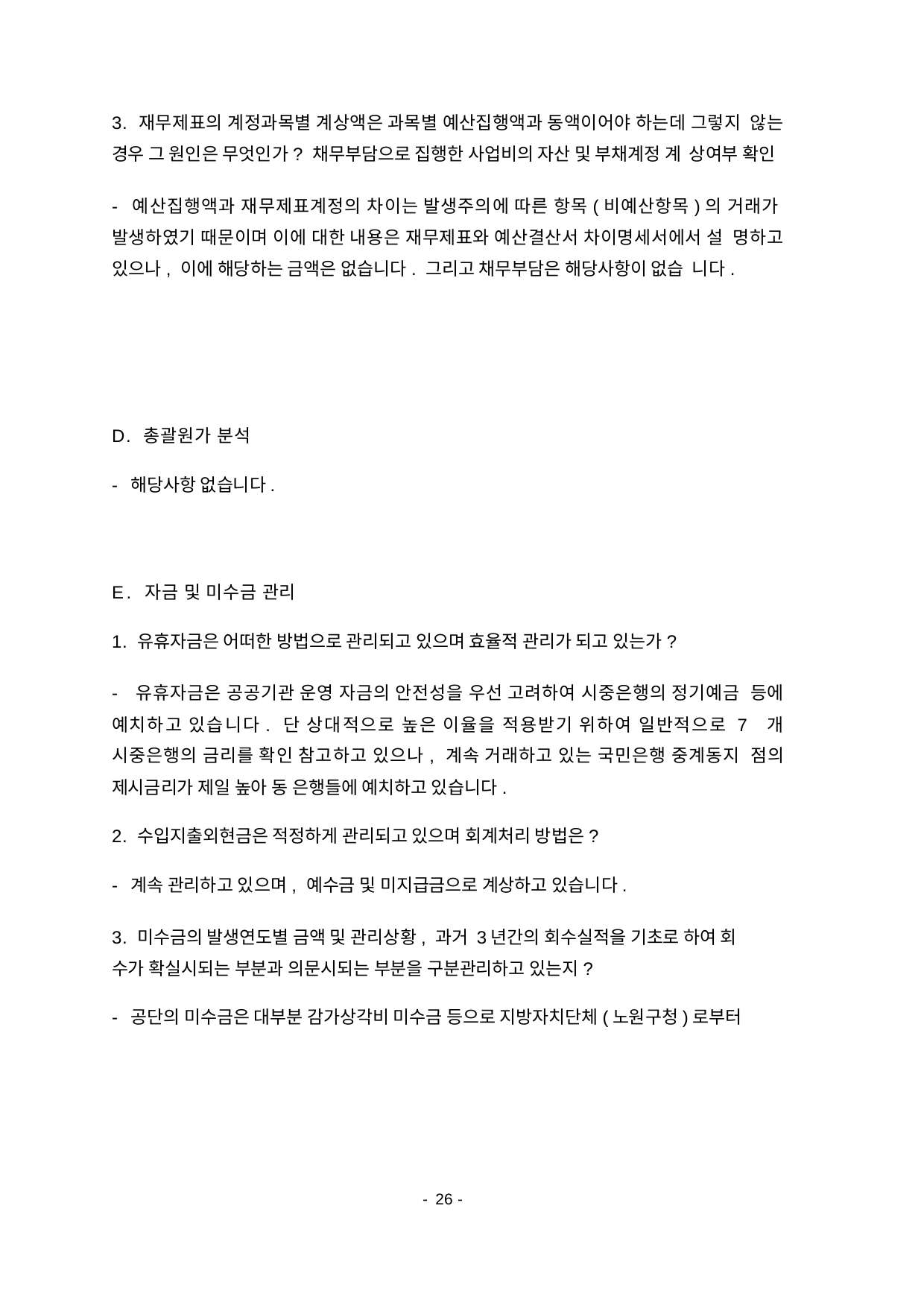

3. 재무제표의 계정과목별 계상액은 과목별 예산집행액과 동액이어야 하는데 그렇지  않는 경우 그 원인은 무엇인가? 채무부담으로 집행한 사업비의 자산 및 부채계정 계  상여부 확인

- 예산집행액과 재무제표계정의 차이는 발생주의에 따른 항목(비예산항목)의 거래가  발생하였기 때문이며 이에 대한 내용은 재무제표와 예산결산서 차이명세서에서 설  명하고 있으나, 이에 해당하는 금액은 없습니다. 그리고 채무부담은 해당사항이 없습  니다.
D. 총괄원가 분석

- 해당사항 없습니다.
E. 자금 및 미수금 관리

1. 유휴자금은 어떠한 방법으로 관리되고 있으며 효율적 관리가 되고 있는가?

- 유휴자금은 공공기관 운영 자금의 안전성을 우선 고려하여 시중은행의 정기예금  등에 예치하고 있습니다. 단 상대적으로 높은 이율을 적용받기 위하여 일반적으로 7  개 시중은행의 금리를 확인 참고하고 있으나, 계속 거래하고 있는 국민은행 중계동지  점의 제시금리가 제일 높아 동 은행들에 예치하고 있습니다.

2. 수입지출외현금은 적정하게 관리되고 있으며 회계처리 방법은?

- 계속 관리하고 있으며, 예수금 및 미지급금으로 계상하고 있습니다.

3. 미수금의 발생연도별 금액 및 관리상황, 과거 3년간의 회수실적을 기초로 하여 회  수가 확실시되는 부분과 의문시되는 부분을 구분관리하고 있는지?

- 공단의 미수금은 대부분 감가상각비 미수금 등으로 지방자치단체(노원구청)로부터
- 26 -